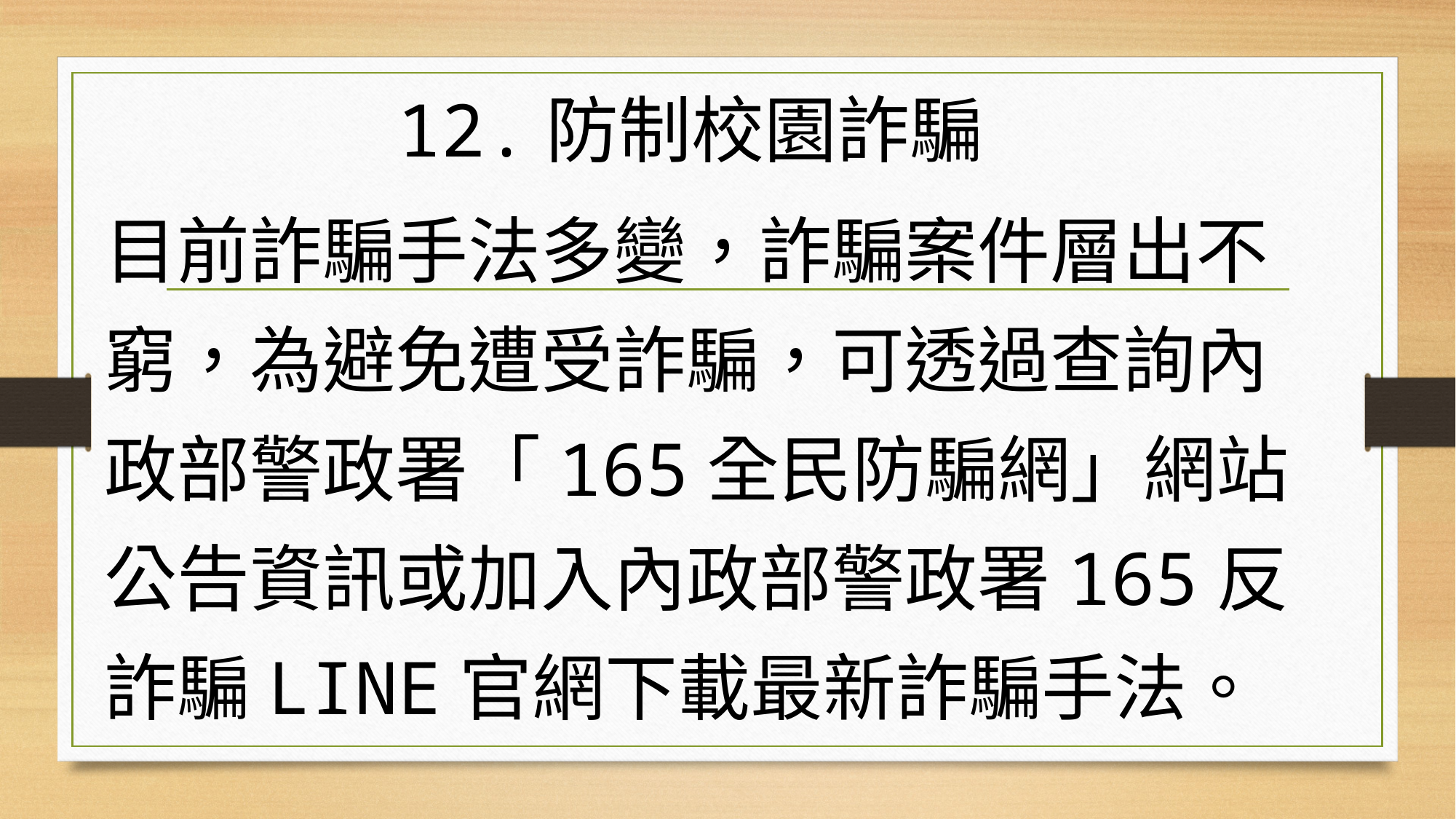

12.防制校園詐騙
目前詐騙手法多變，詐騙案件層出不窮，為避免遭受詐騙，可透過查詢內政部警政署「165全民防騙網」網站公告資訊或加入內政部警政署165反詐騙LINE官網下載最新詐騙手法。